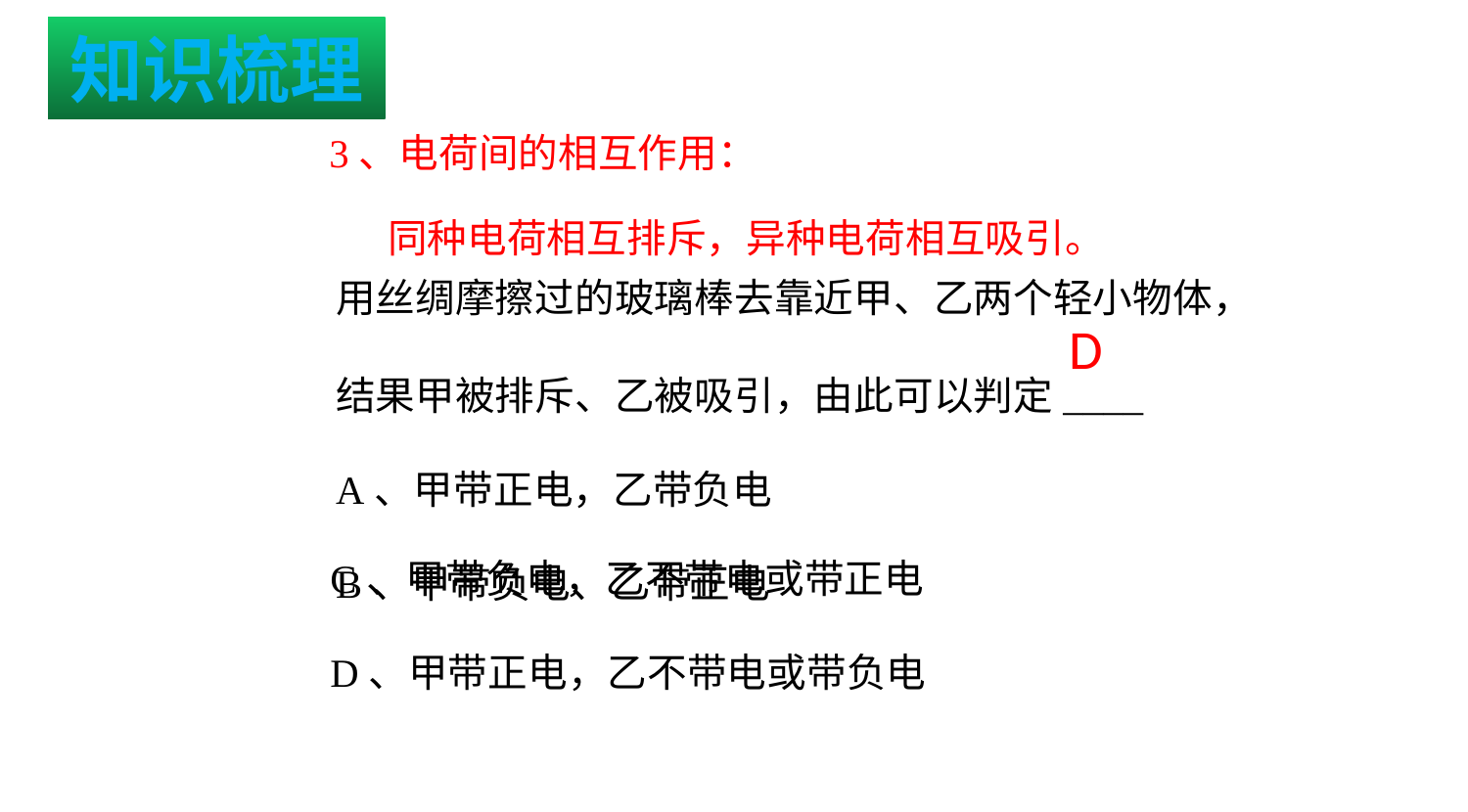

知识梳理
3、电荷间的相互作用：
同种电荷相互排斥，异种电荷相互吸引。
用丝绸摩擦过的玻璃棒去靠近甲、乙两个轻小物体，

结果甲被排斥、乙被吸引，由此可以判定____

A、甲带正电，乙带负电

B、甲带负电、乙带正电
D
C、甲带负电，乙不带电或带正电

D、甲带正电，乙不带电或带负电